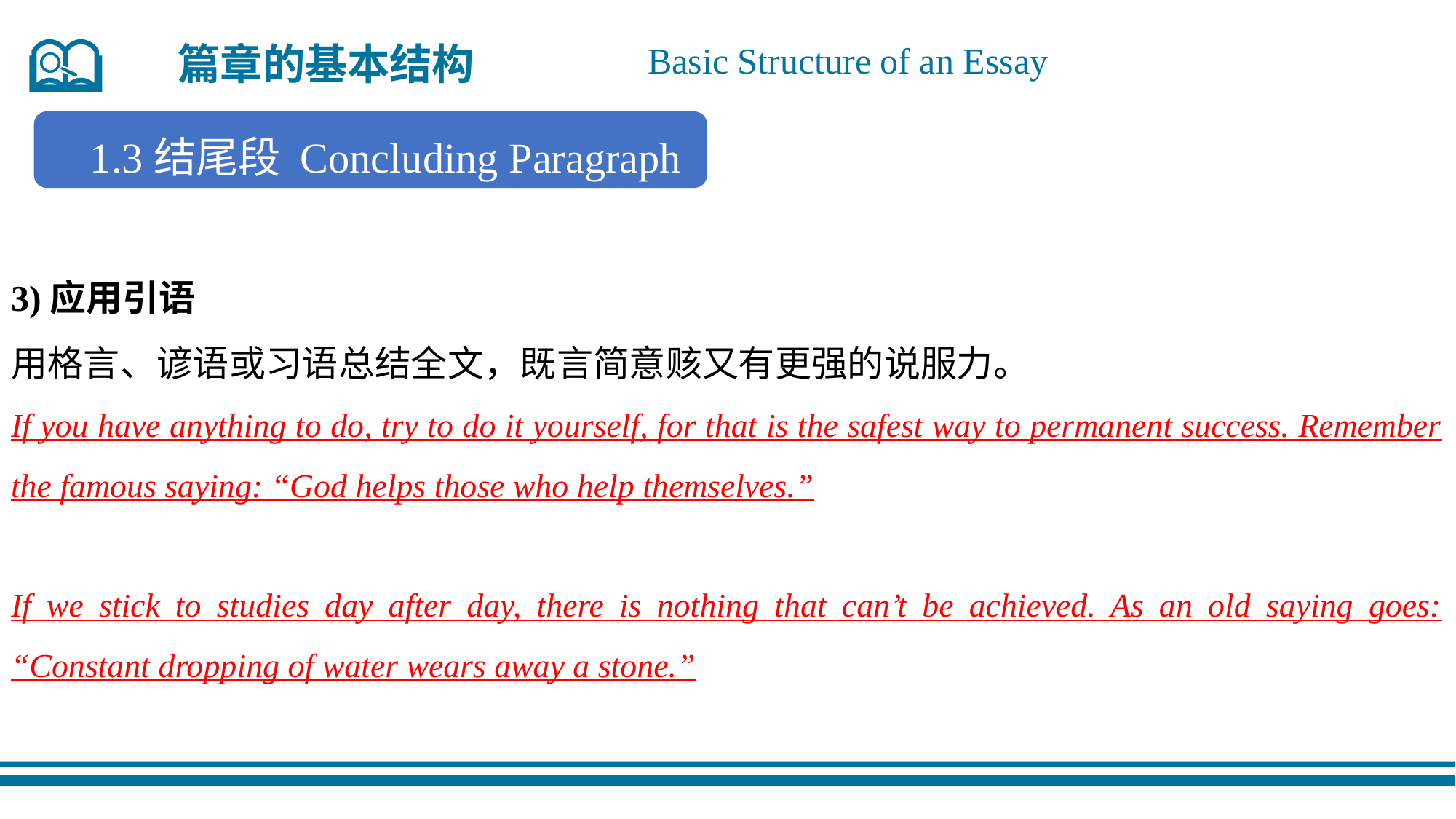

篇章的基本结构
Basic Structure of an Essay
1.3结尾段 Concluding Paragraph

3)应用引语
用格言、谚语或习语总结全文，既言简意赅又有更强的说服力。
If you have anything to do, try to do it yourself, for that is the safest way to permanent success. Remember the famous saying: “God helps those who help themselves.”

If we stick to studies day after day, there is nothing that can’t be achieved. As an old saying goes: “Constant dropping of water wears away a stone.”